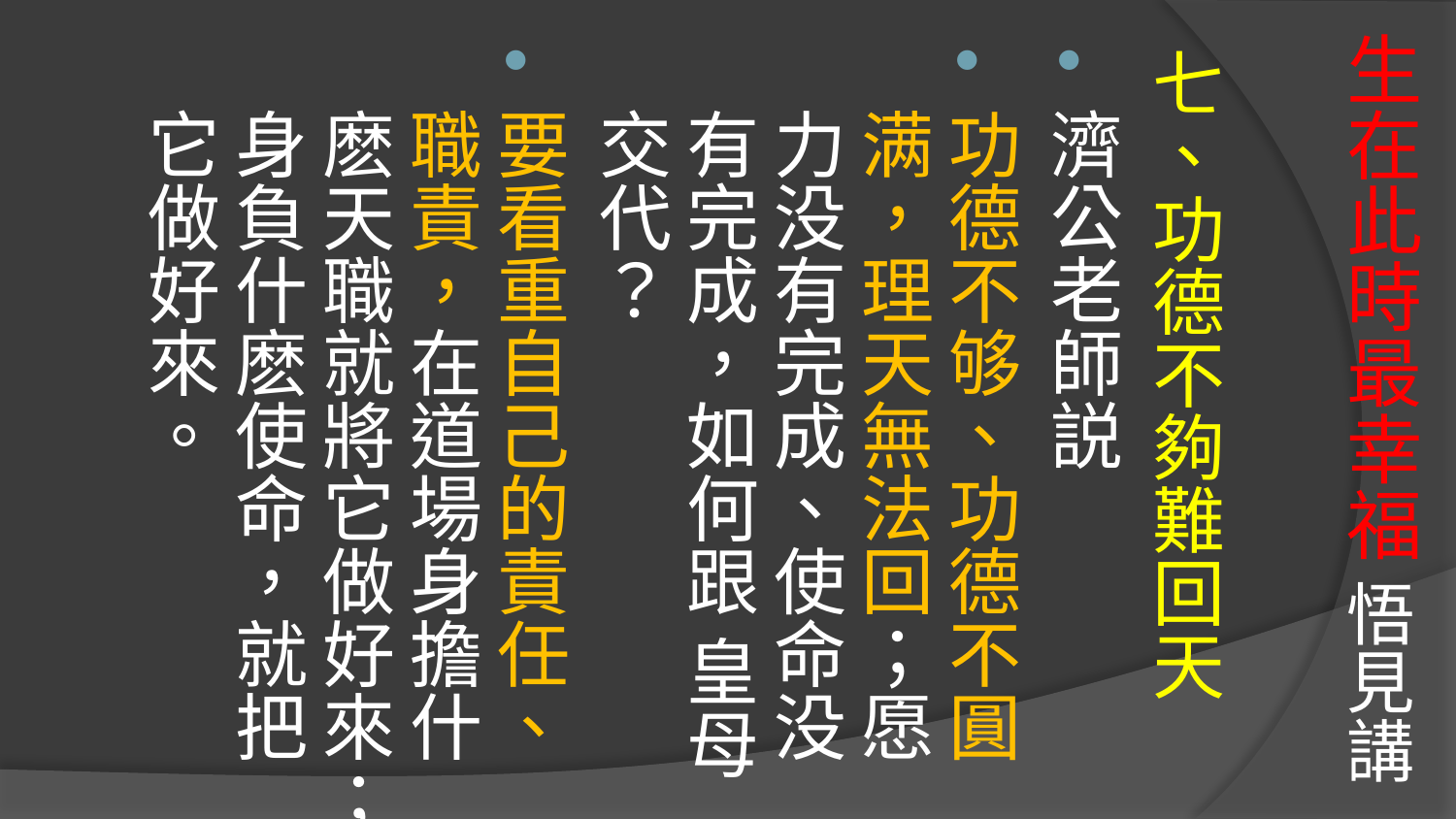

# 生在此時最幸福 悟見講
七、功德不夠難回天
濟公老師説
功德不够、功德不圓满，理天無法回；愿力没有完成、使命没有完成，如何跟 皇母 交代？
要看重自己的責任、職責，在道場身擔什麽天職就將它做好來；身負什麽使命，就把它做好來。